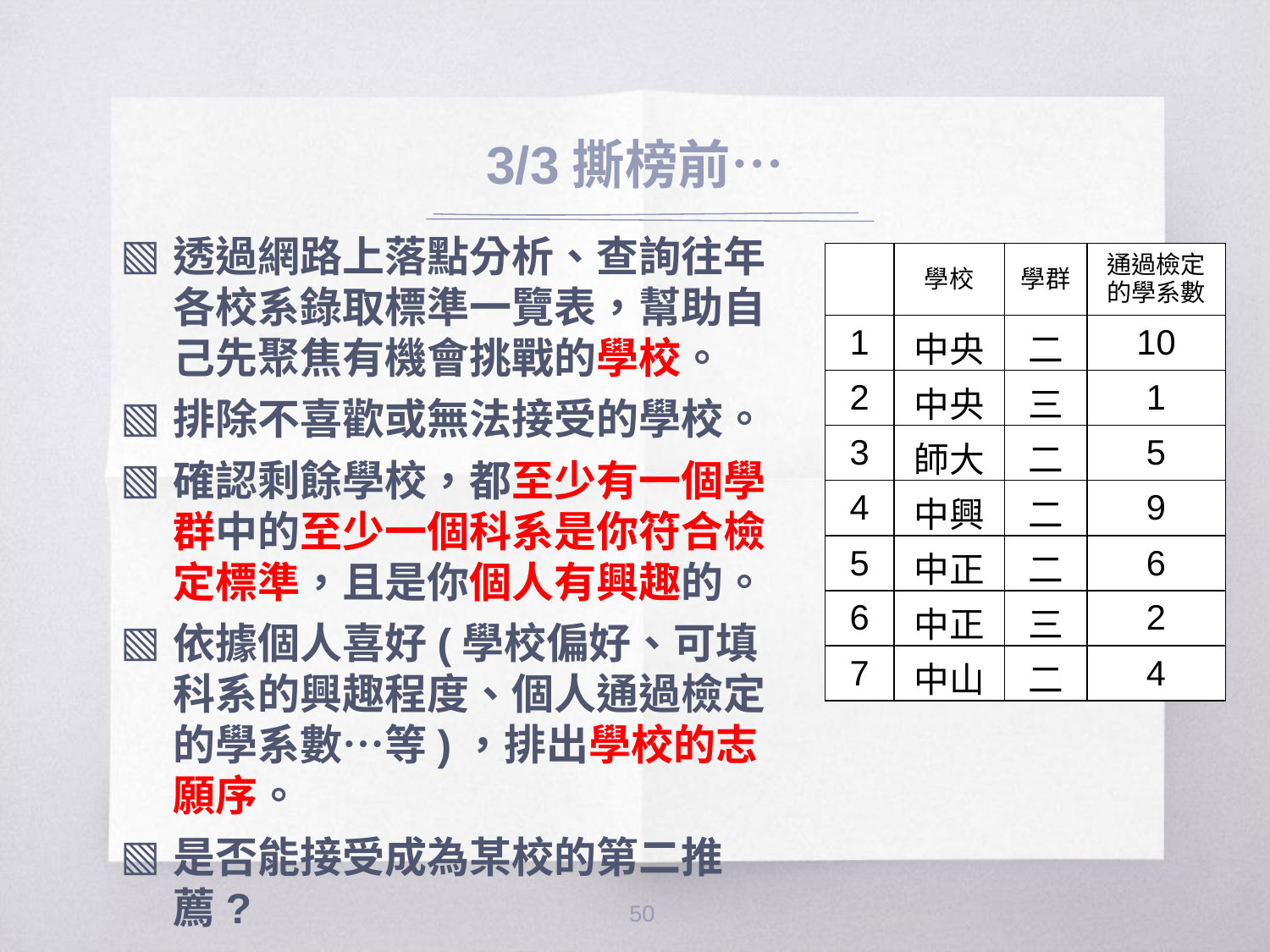

# 3/3撕榜前…
透過網路上落點分析、查詢往年各校系錄取標準一覽表，幫助自己先聚焦有機會挑戰的學校。
排除不喜歡或無法接受的學校。
確認剩餘學校，都至少有一個學群中的至少一個科系是你符合檢定標準，且是你個人有興趣的。
依據個人喜好(學校偏好、可填科系的興趣程度、個人通過檢定的學系數…等)，排出學校的志願序。
是否能接受成為某校的第二推薦?
|  | 學校 | 學群 | 通過檢定的學系數 |
| --- | --- | --- | --- |
| 1 | 中央 | 二 | 10 |
| 2 | 中央 | 三 | 1 |
| 3 | 師大 | 二 | 5 |
| 4 | 中興 | 二 | 9 |
| 5 | 中正 | 二 | 6 |
| 6 | 中正 | 三 | 2 |
| 7 | 中山 | 二 | 4 |
50